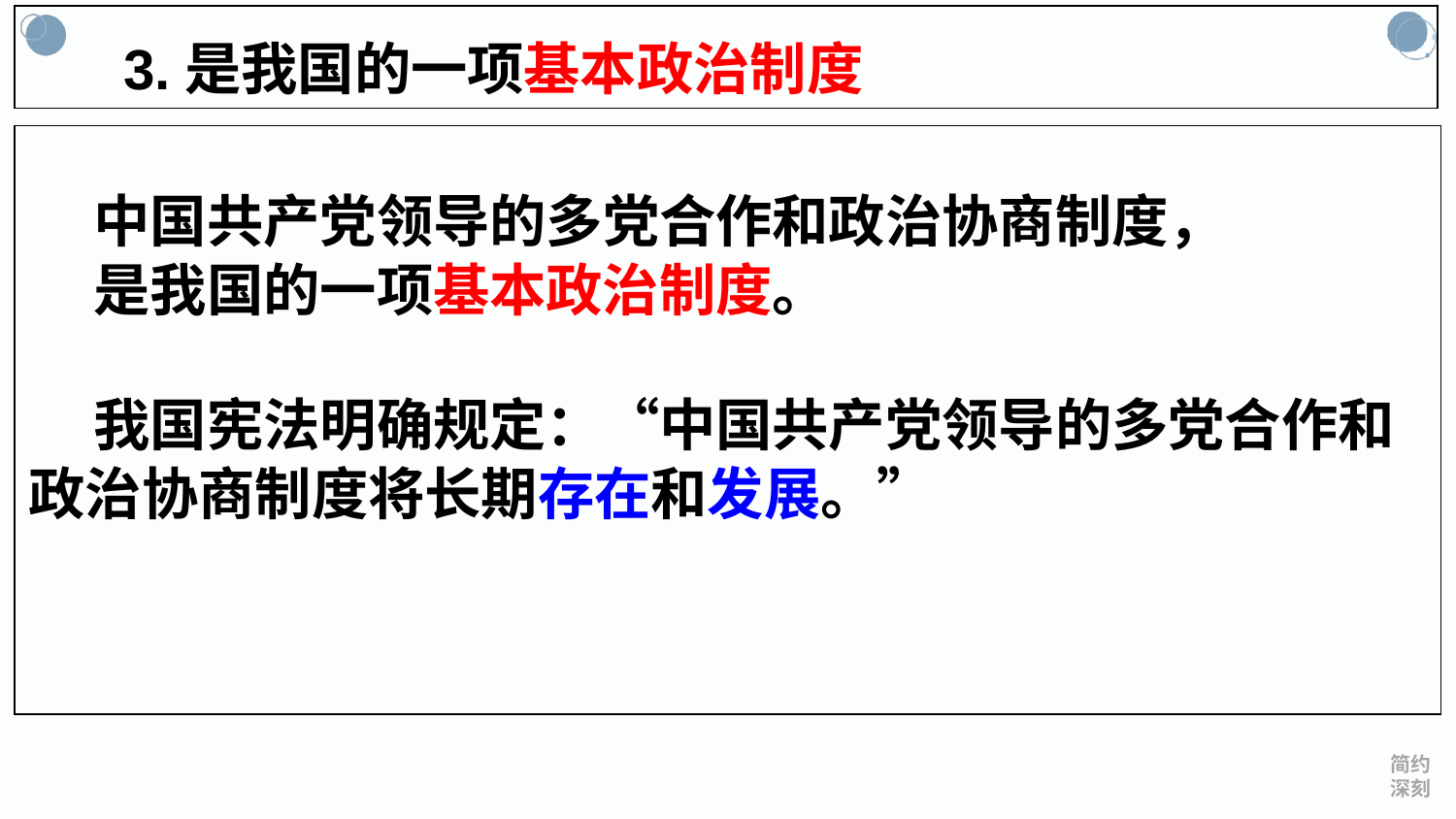

3.是我国的一项基本政治制度

    中国共产党领导的多党合作和政治协商制度，
    是我国的一项基本政治制度。

    我国宪法明确规定：“中国共产党领导的多党合作和政治协商制度将长期存在和发展。”